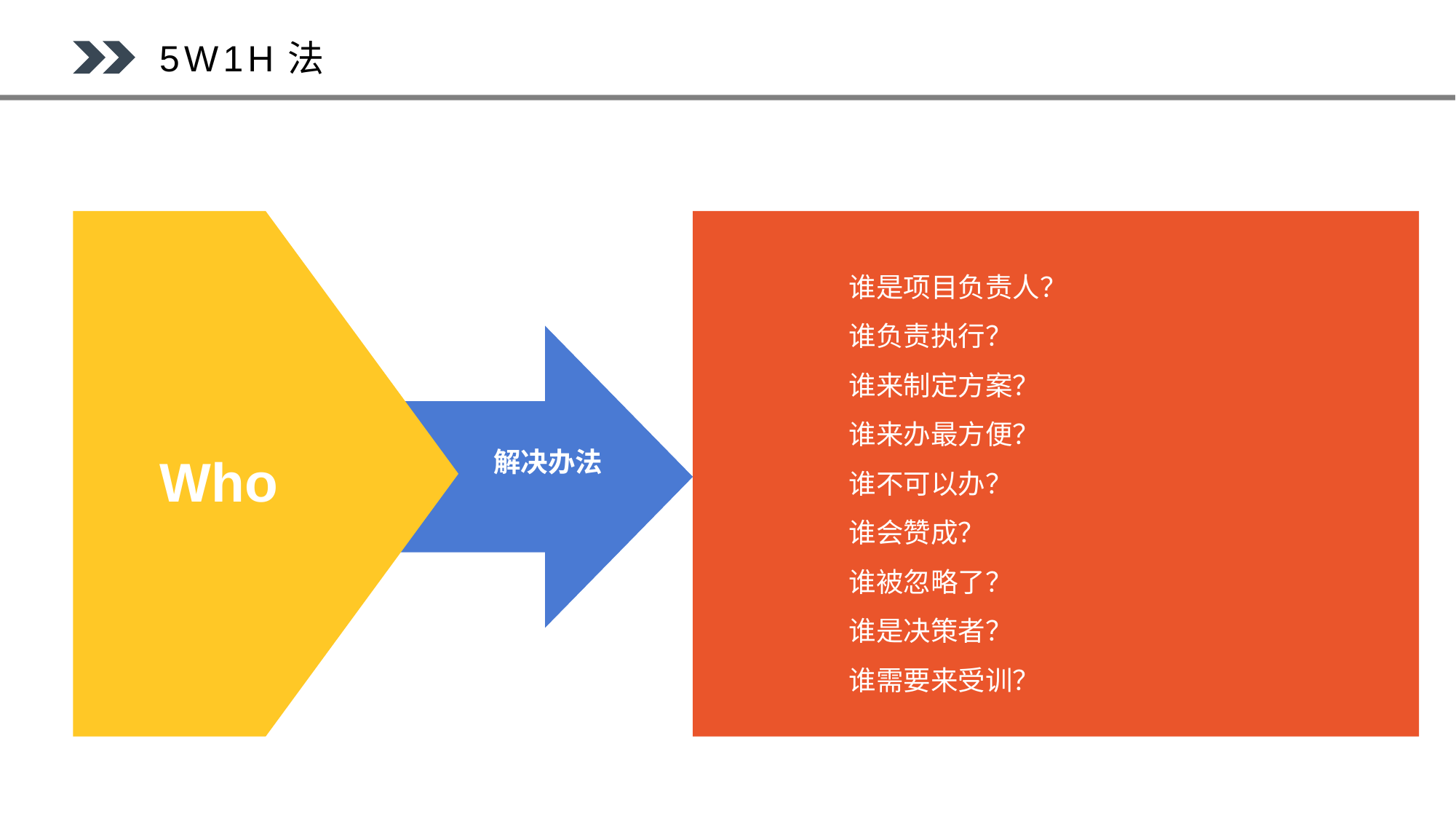

5W1H法

Who
解决办法
谁是项目负责人？
谁负责执行？
谁来制定方案？
谁来办最方便？
谁不可以办？
谁会赞成？
谁被忽略了？
谁是决策者？
谁需要来受训？